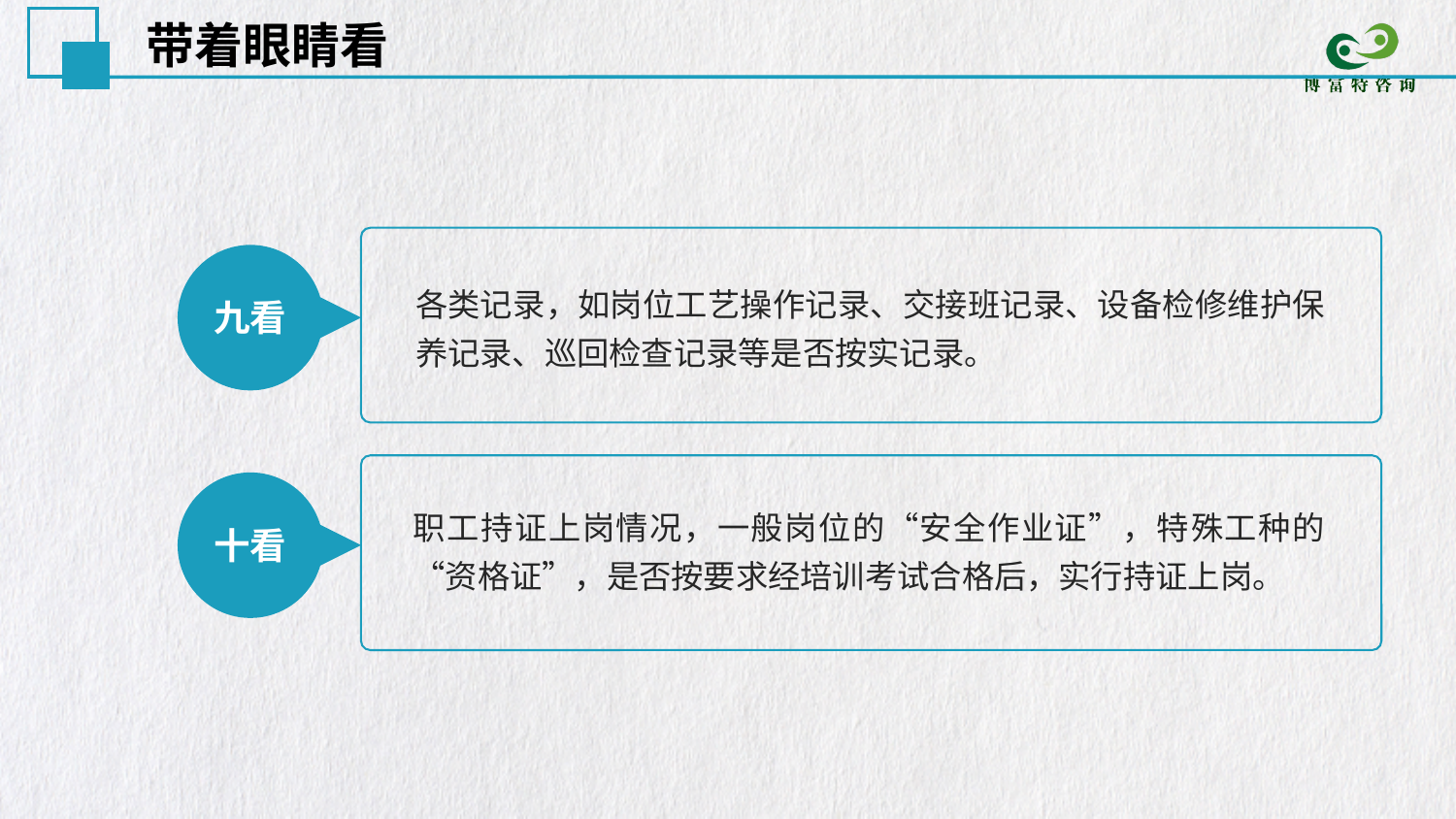

带着眼睛看

各类记录，如岗位工艺操作记录、交接班记录、设备检修维护保养记录、巡回检查记录等是否按实记录。
九看

职工持证上岗情况，一般岗位的“安全作业证”，特殊工种的“资格证”，是否按要求经培训考试合格后，实行持证上岗。
十看